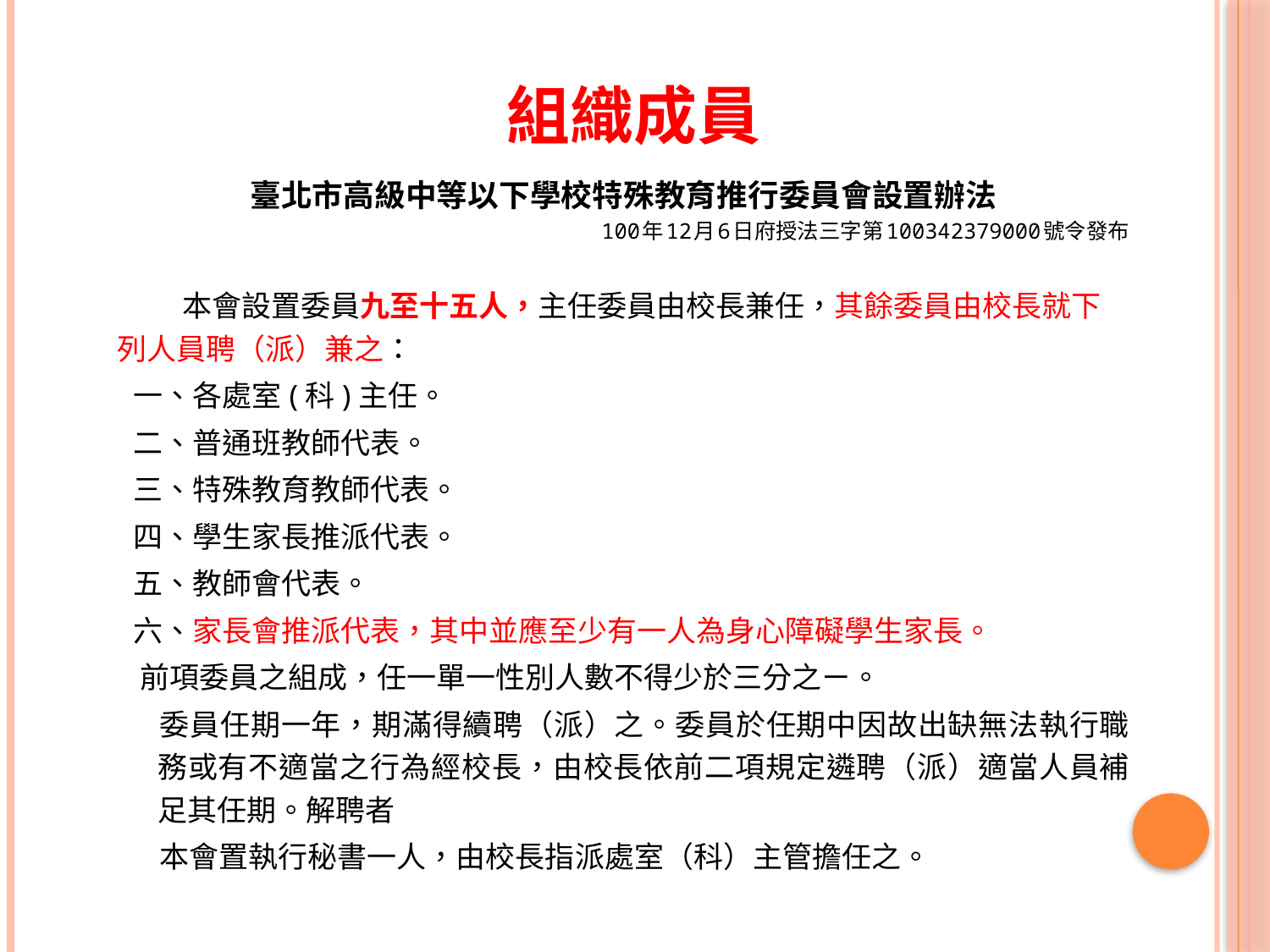

# 組織成員
臺北市高級中等以下學校特殊教育推行委員會設置辦法
100年12月6日府授法三字第100342379000號令發布

本會設置委員九至十五人，主任委員由校長兼任，其餘委員由校長就下列人員聘（派）兼之：
  一、各處室(科)主任。
  二、普通班教師代表。
  三、特殊教育教師代表。
  四、學生家長推派代表。
  五、教師會代表。
  六、家長會推派代表，其中並應至少有一人為身心障礙學生家長。
   前項委員之組成，任一單一性別人數不得少於三分之ㄧ。
委員任期一年，期滿得續聘（派）之。委員於任期中因故出缺無法執行職務或有不適當之行為經校長，由校長依前二項規定遴聘（派）適當人員補足其任期。解聘者
本會置執行秘書一人，由校長指派處室（科）主管擔任之。